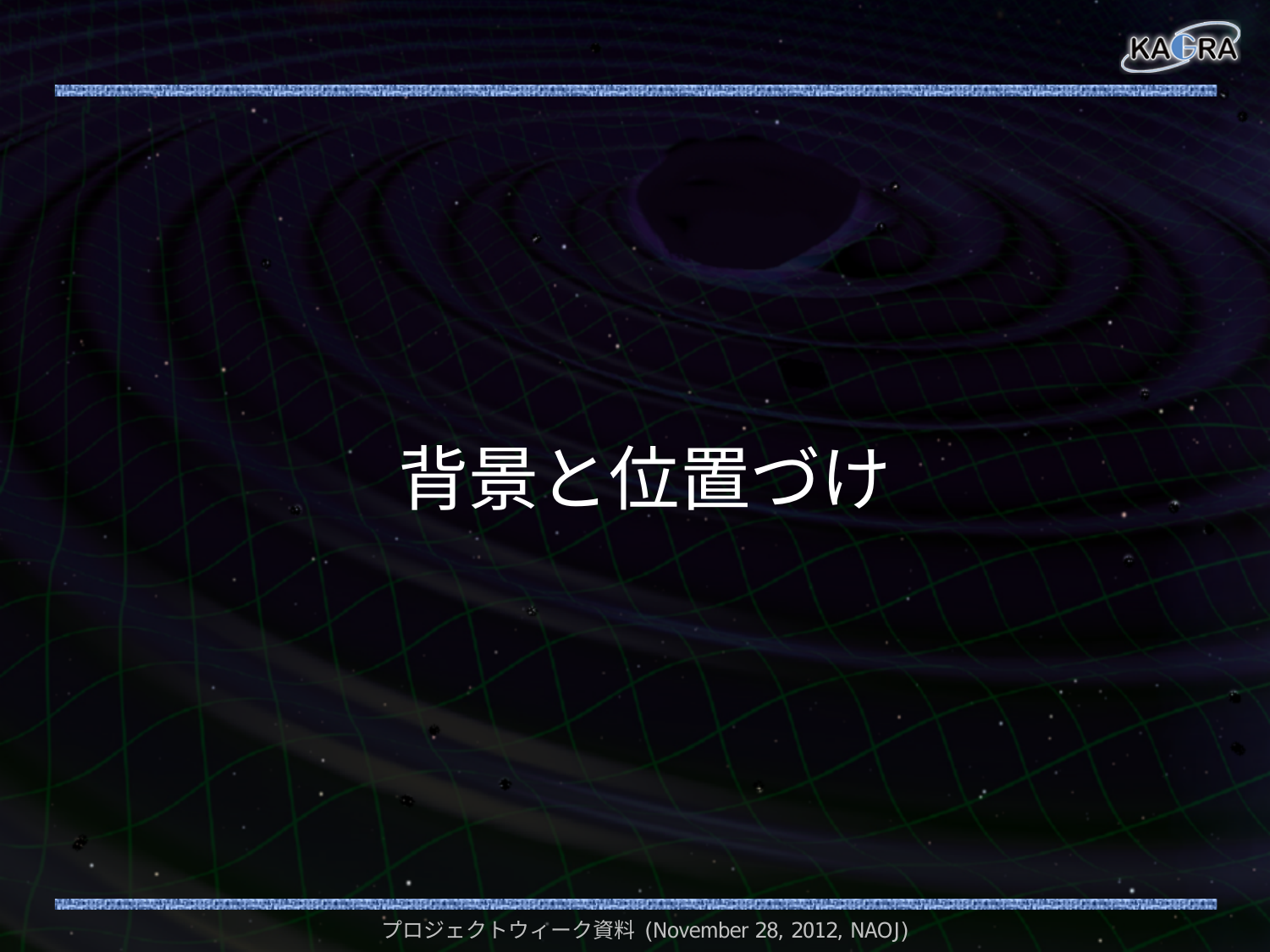

#
背景と位置づけ
プロジェクトウィーク資料 (November 28, 2012, NAOJ)